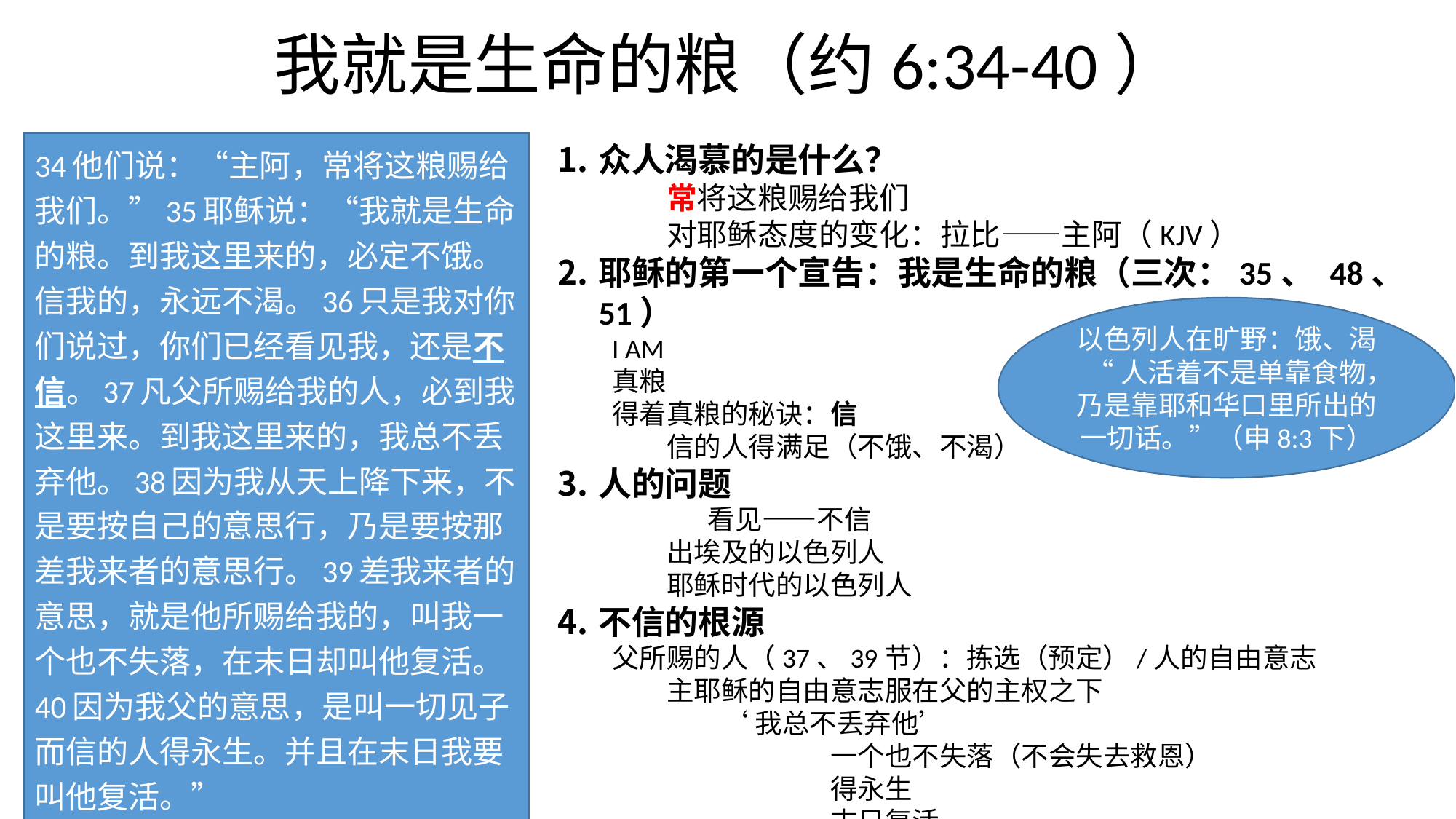

# 我就是生命的粮（约6:34-40）
34他们说：“主阿，常将这粮赐给我们。”35耶稣说：“我就是生命的粮。到我这里来的，必定不饿。信我的，永远不渴。36只是我对你们说过，你们已经看见我，还是不信。37凡父所赐给我的人，必到我这里来。到我这里来的，我总不丢弃他。38因为我从天上降下来，不是要按自己的意思行，乃是要按那差我来者的意思行。39差我来者的意思，就是他所赐给我的，叫我一个也不失落，在末日却叫他复活。40因为我父的意思，是叫一切见子而信的人得永生。并且在末日我要叫他复活。”
众人渴慕的是什么？
常将这粮赐给我们
对耶稣态度的变化：拉比——主阿（KJV）
耶稣的第一个宣告：我是生命的粮（三次：35、 48、51）
I AM
真粮
得着真粮的秘诀：信
信的人得满足（不饿、不渴）
人的问题
	看见——不信
出埃及的以色列人
耶稣时代的以色列人
不信的根源
父所赐的人（37、39节）：拣选（预定）/人的自由意志
主耶稣的自由意志服在父的主权之下
‘我总不丢弃他’
一个也不失落（不会失去救恩）
得永生
末日复活

以色列人在旷野：饿、渴
“人活着不是单靠食物，乃是靠耶和华口里所出的一切话。”（申8:3下）